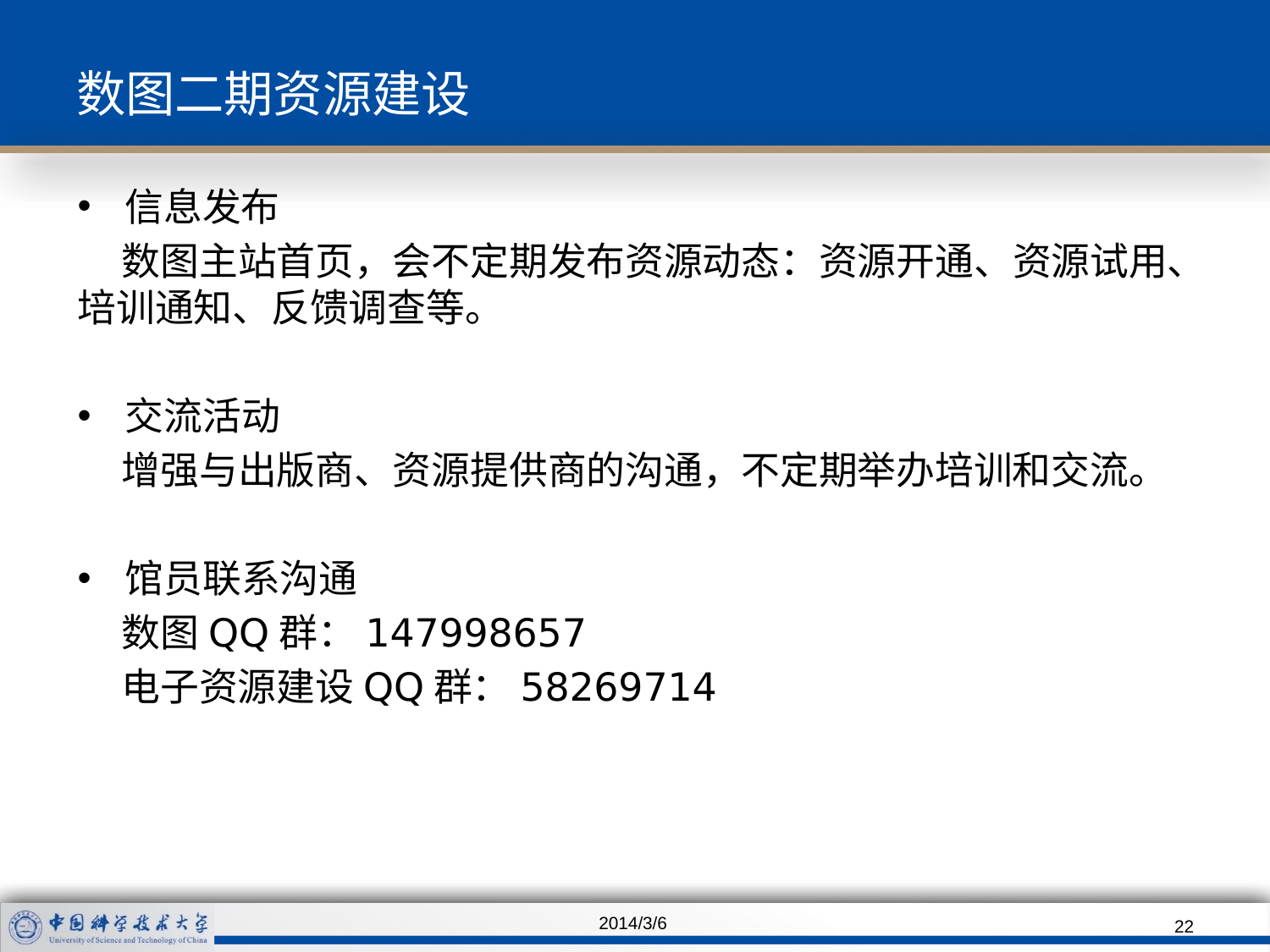

# 数图二期资源建设
信息发布
    数图主站首页，会不定期发布资源动态：资源开通、资源试用、培训通知、反馈调查等。

交流活动
    增强与出版商、资源提供商的沟通，不定期举办培训和交流。

馆员联系沟通
    数图QQ群：147998657
    电子资源建设QQ群：58269714
2014/3/6
22